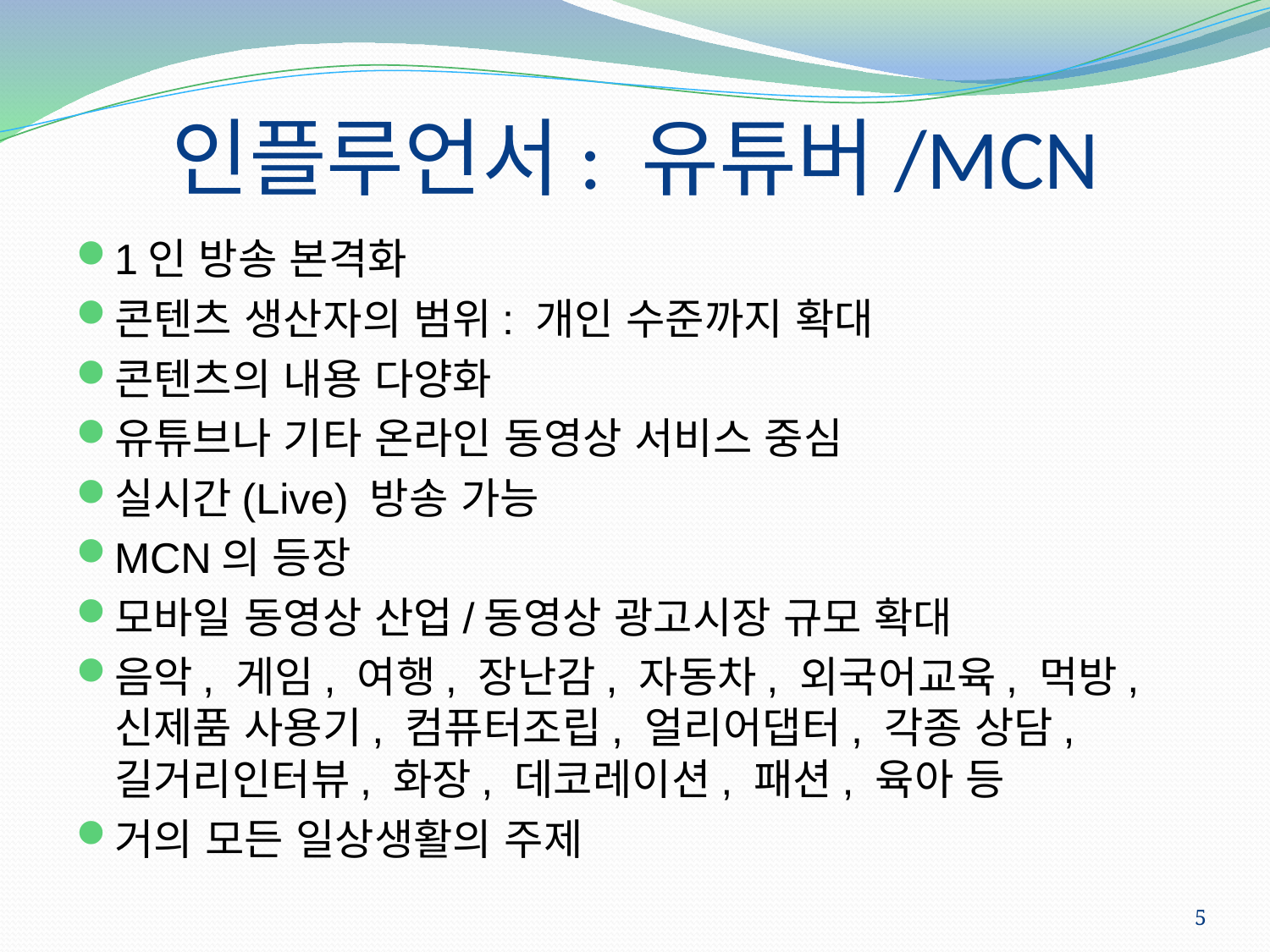

# 인플루언서: 유튜버/MCN
1인 방송 본격화
콘텐츠 생산자의 범위: 개인 수준까지 확대
콘텐츠의 내용 다양화
유튜브나 기타 온라인 동영상 서비스 중심
실시간(Live) 방송 가능
MCN의 등장
모바일 동영상 산업/동영상 광고시장 규모 확대
음악, 게임, 여행, 장난감, 자동차, 외국어교육, 먹방, 신제품 사용기, 컴퓨터조립, 얼리어댑터, 각종 상담, 길거리인터뷰, 화장, 데코레이션, 패션, 육아 등
거의 모든 일상생활의 주제
5